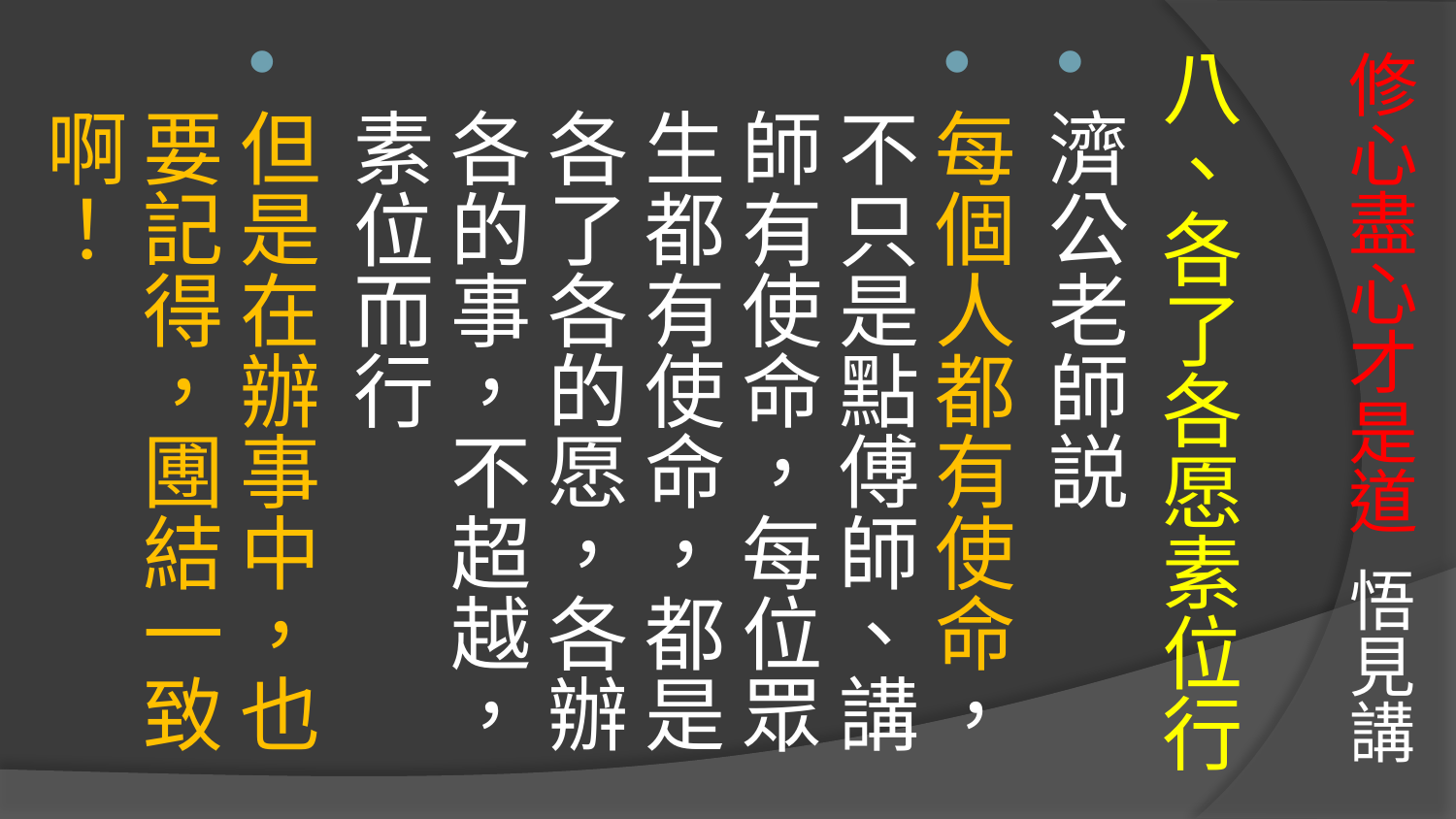

# 修心盡心才是道  悟見講
八、各了各愿素位行
濟公老師説
每個人都有使命，不只是點傅師、講師有使命，每位眾生都有使命，都是各了各的愿，各辦各的事，不超越，素位而行
但是在辦事中，也要記得，圑結一致啊！